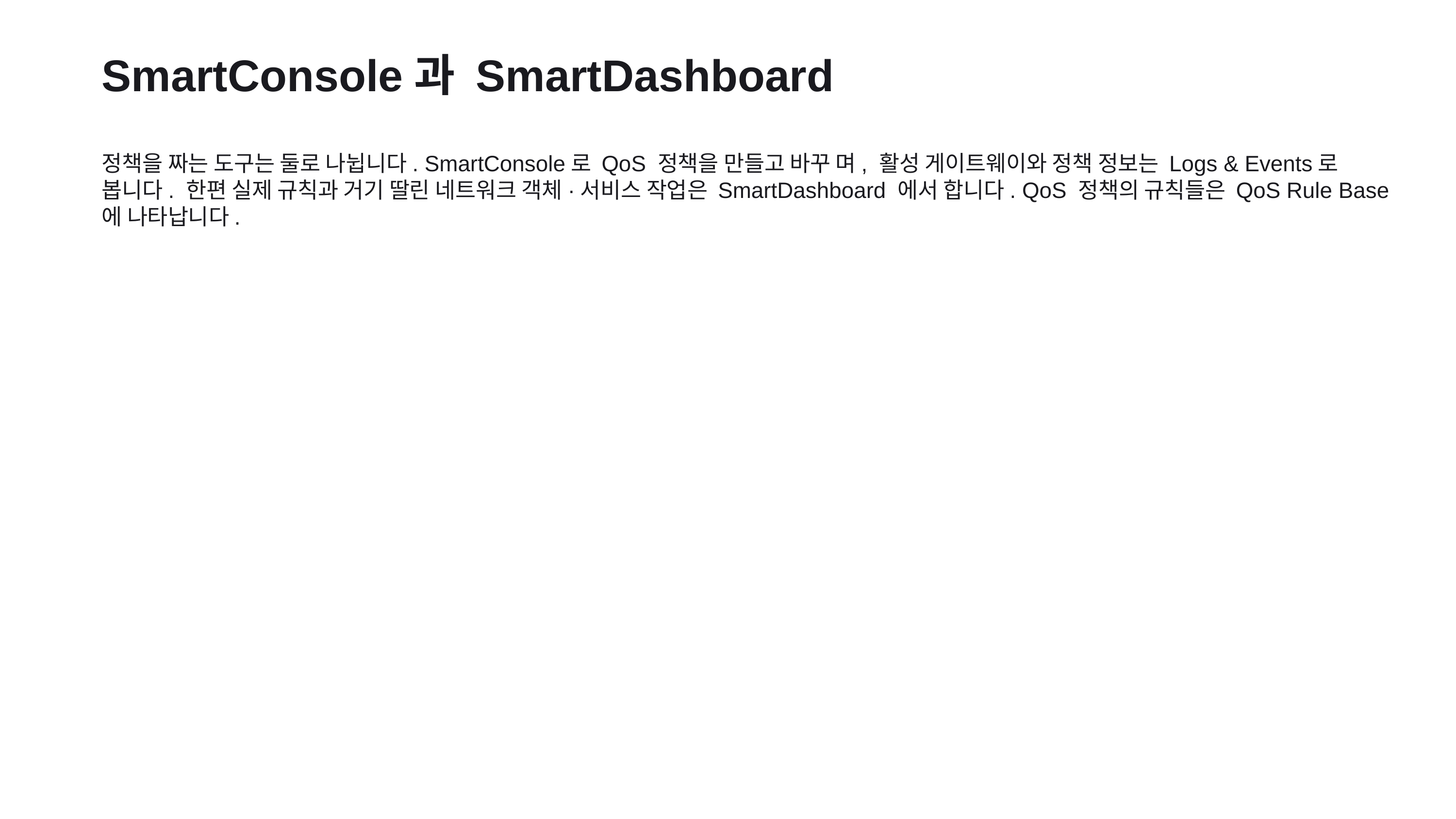

SmartConsole과 SmartDashboard
정책을 짜는 도구는 둘로 나뉩니다. SmartConsole로 QoS 정책을 만들고 바꾸 며, 활성 게이트웨이와 정책 정보는 Logs & Events로 봅니다. 한편 실제 규칙과 거기 딸린 네트워크 객체·서비스 작업은 SmartDashboard 에서 합니다. QoS 정책의 규칙들은 QoS Rule Base 에 나타납니다.